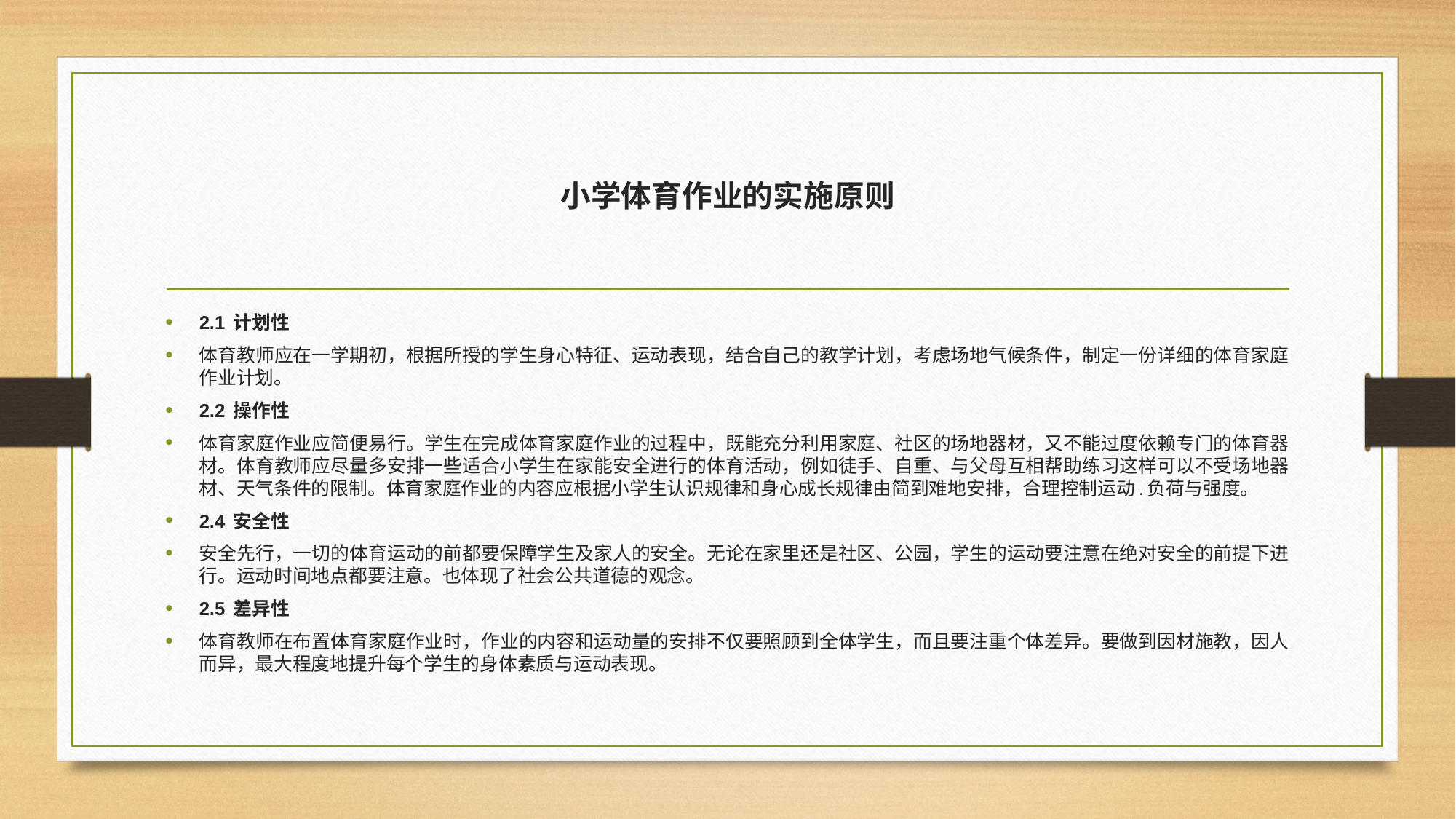

# 小学体育作业的实施原则
2.1 计划性
体育教师应在一学期初，根据所授的学生身心特征、运动表现，结合自己的教学计划，考虑场地气候条件，制定一份详细的体育家庭作业计划。
2.2 操作性
体育家庭作业应简便易行。学生在完成体育家庭作业的过程中，既能充分利用家庭、社区的场地器材，又不能过度依赖专门的体育器材。体育教师应尽量多安排一些适合小学生在家能安全进行的体育活动，例如徒手、自重、与父母互相帮助练习这样可以不受场地器材、天气条件的限制。体育家庭作业的内容应根据小学生认识规律和身心成长规律由简到难地安排，合理控制运动.负荷与强度。
2.4 安全性
安全先行，一切的体育运动的前都要保障学生及家人的安全。无论在家里还是社区、公园，学生的运动要注意在绝对安全的前提下进行。运动时间地点都要注意。也体现了社会公共道德的观念。
2.5 差异性
体育教师在布置体育家庭作业时，作业的内容和运动量的安排不仅要照顾到全体学生，而且要注重个体差异。要做到因材施教，因人而异，最大程度地提升每个学生的身体素质与运动表现。